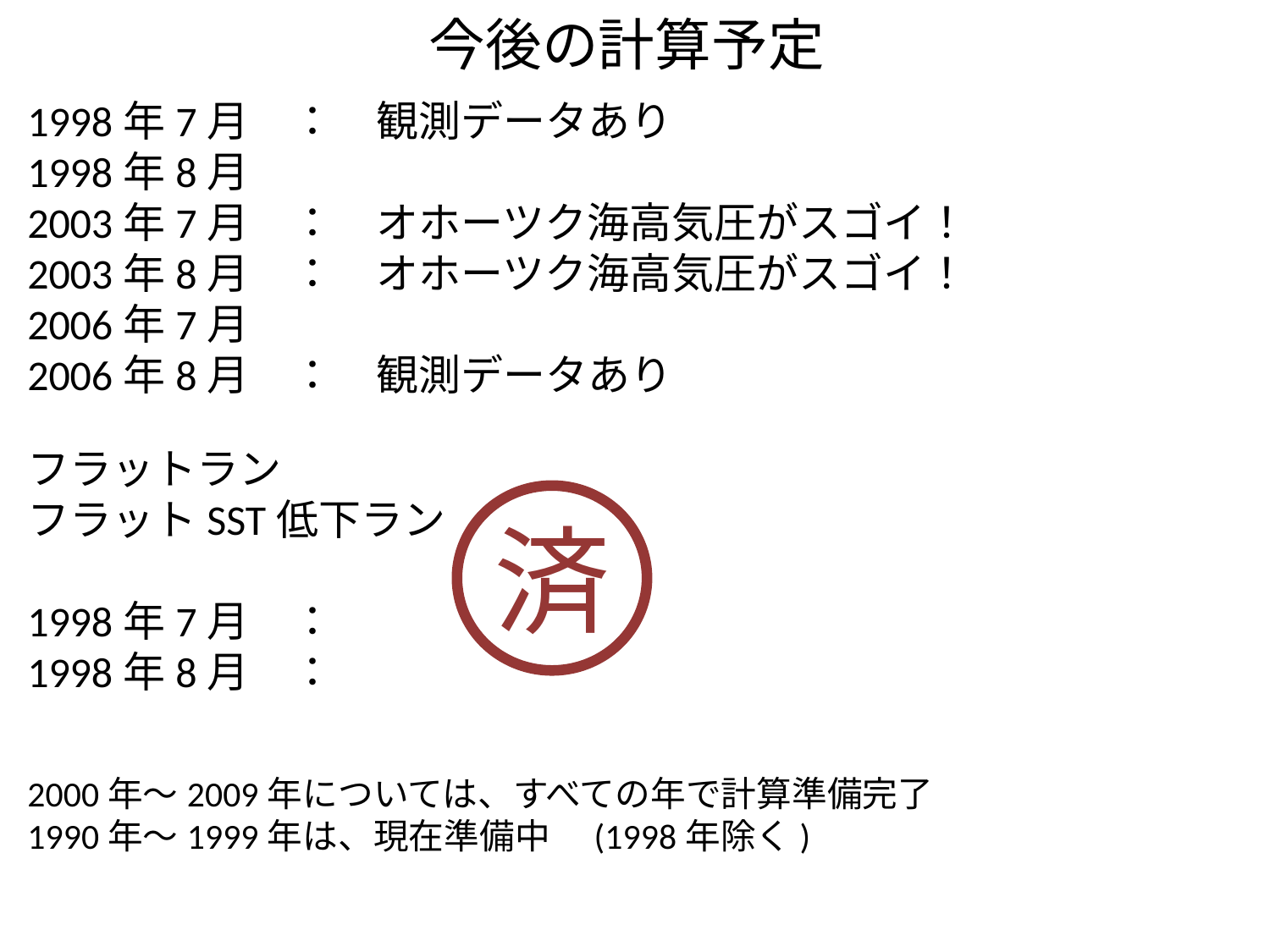

今後の計算予定
1998年7月　：　観測データあり
1998年8月
2003年7月　：　オホーツク海高気圧がスゴイ！
2003年8月　：　オホーツク海高気圧がスゴイ！
2006年7月
2006年8月　：　観測データあり
済
計算中
フラットラン
フラットSST低下ラン

1998年7月　：
1998年8月　：
済
済
済
準備中
2000年～2009年については、すべての年で計算準備完了
1990年～1999年は、現在準備中　(1998年除く)